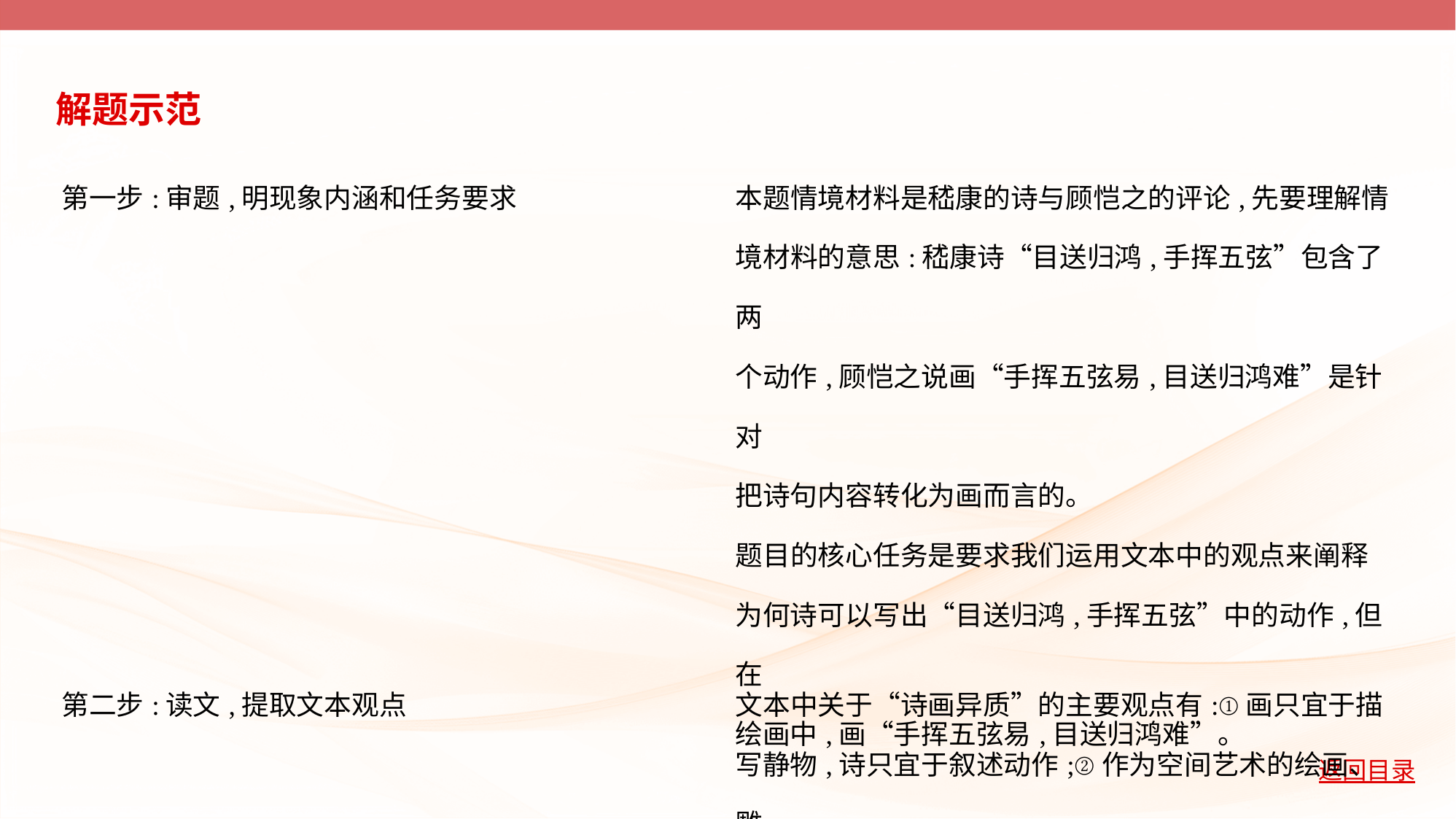

解题示范
| 第一步:审题,明现象内涵和任务要求 | 本题情境材料是嵇康的诗与顾恺之的评论,先要理解情 境材料的意思:嵇康诗“目送归鸿,手挥五弦”包含了两 个动作,顾恺之说画“手挥五弦易,目送归鸿难”是针对 把诗句内容转化为画而言的。 题目的核心任务是要求我们运用文本中的观点来阐释 为何诗可以写出“目送归鸿,手挥五弦”中的动作,但在 绘画中,画“手挥五弦易,目送归鸿难”。 |
| --- | --- |
| 第二步:读文,提取文本观点 | 文本中关于“诗画异质”的主要观点有:①画只宜于描 写静物,诗只宜于叙述动作;②作为空间艺术的绘画、雕 塑只能表现最小限度的时间,所画出、塑出的不可能超 过一刹那内的物态和景象。 |